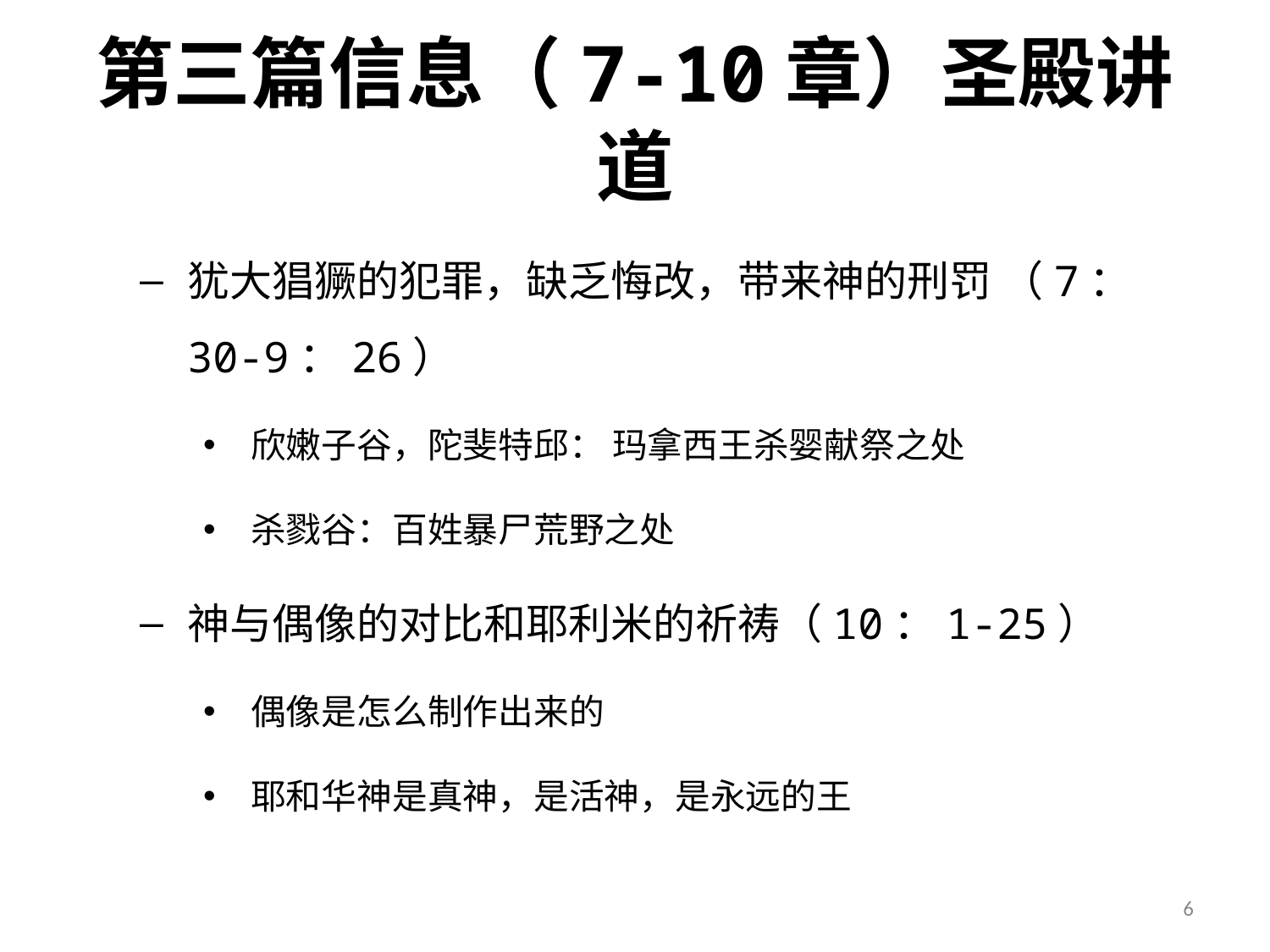

# 第三篇信息（7-10章）圣殿讲道
犹大猖獗的犯罪，缺乏悔改，带来神的刑罚 （7：30-9：26）
欣嫩子谷，陀斐特邱： 玛拿西王杀婴献祭之处
杀戮谷：百姓暴尸荒野之处
神与偶像的对比和耶利米的祈祷（10：1-25）
偶像是怎么制作出来的
耶和华神是真神，是活神，是永远的王
6